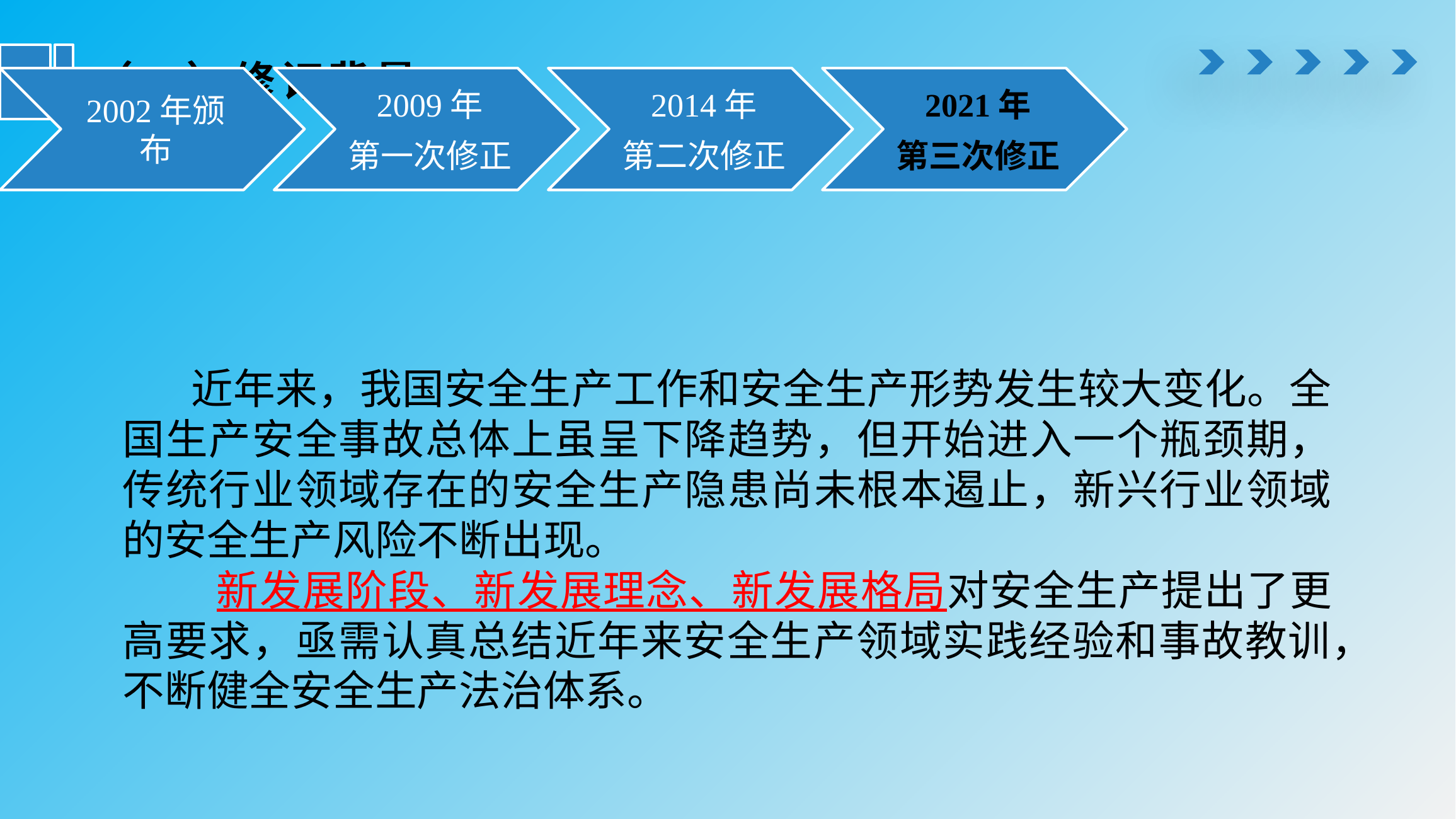

# （一）修订背景
2002年颁布
2009年
第一次修正
2014年
第二次修正
2021年
第三次修正

      近年来，我国安全生产工作和安全生产形势发生较大变化。全国生产安全事故总体上虽呈下降趋势，但开始进入一个瓶颈期，传统行业领域存在的安全生产隐患尚未根本遏止，新兴行业领域的安全生产风险不断出现。
        新发展阶段、新发展理念、新发展格局对安全生产提出了更高要求，亟需认真总结近年来安全生产领域实践经验和事故教训，不断健全安全生产法治体系。